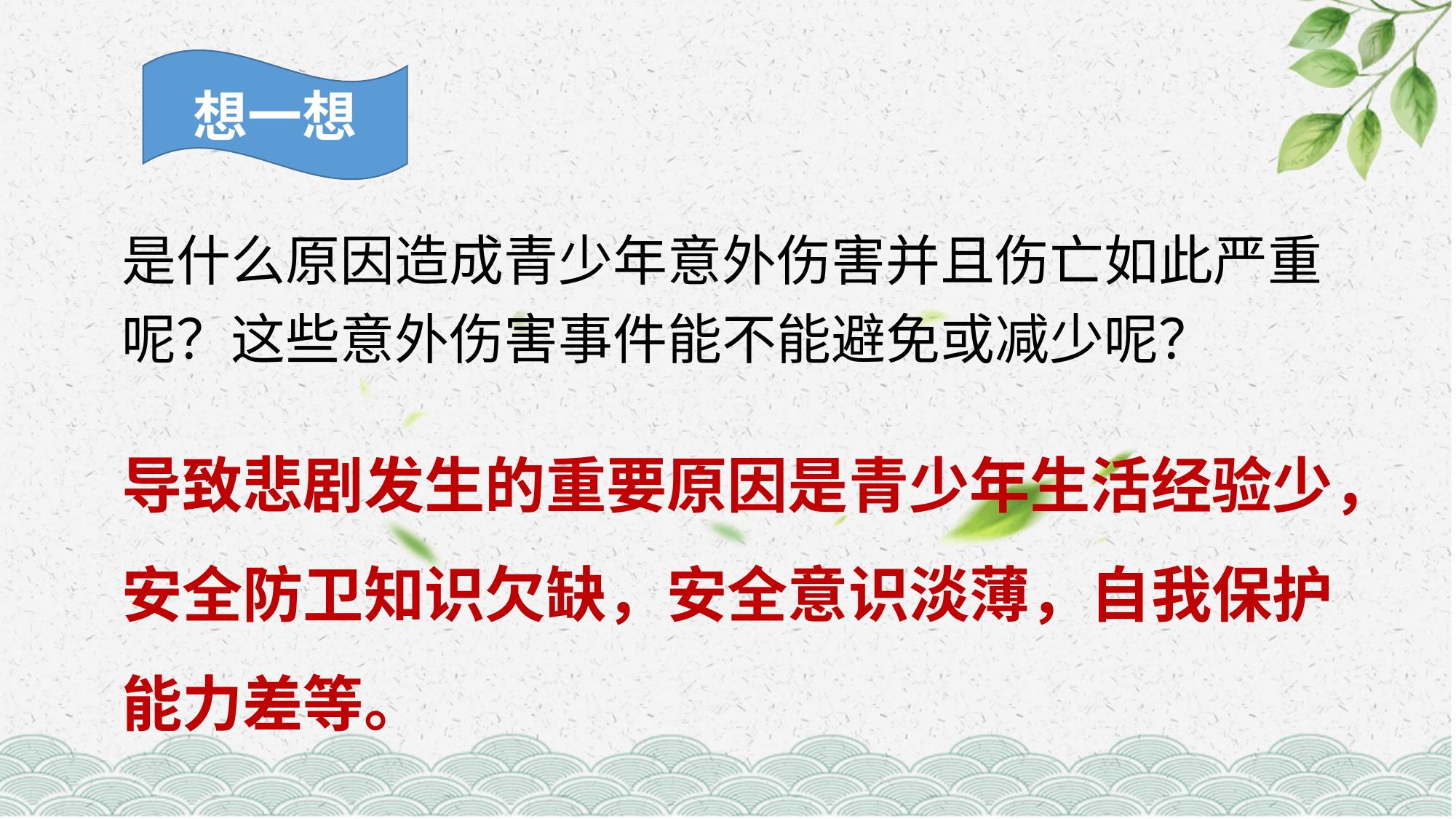

想一想
是什么原因造成青少年意外伤害并且伤亡如此严重呢？这些意外伤害事件能不能避免或减少呢？
导致悲剧发生的重要原因是青少年生活经验少，安全防卫知识欠缺，安全意识淡薄，自我保护能力差等。